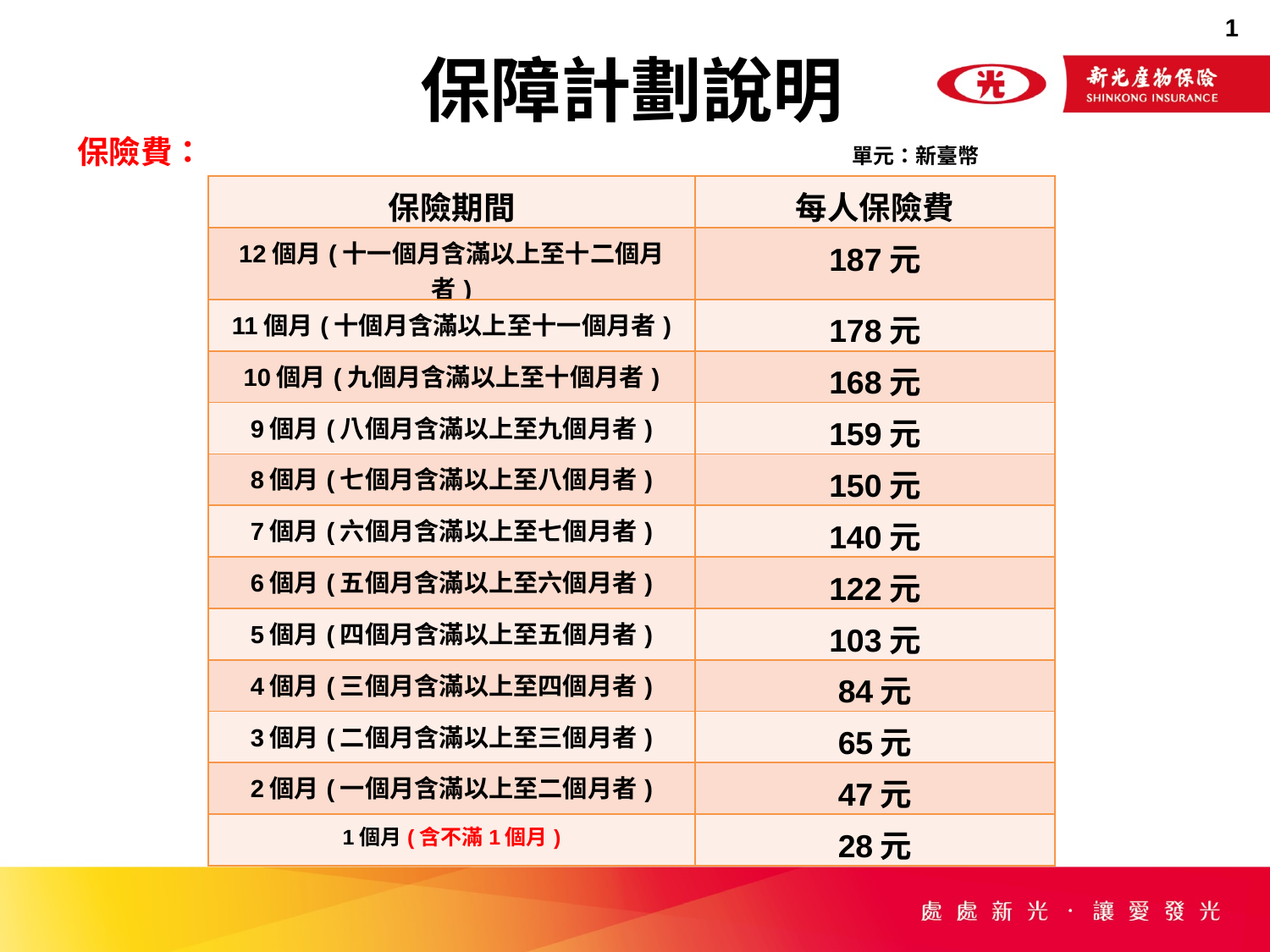

保障計劃說明

保險費：                                                                                          單元：新臺幣

| 保險期間 | 每人保險費 |
| --- | --- |
| 12個月(十一個月含滿以上至十二個月者) | 187元 |
| 11個月(十個月含滿以上至十一個月者) | 178元 |
| 10個月(九個月含滿以上至十個月者) | 168元 |
| 9個月(八個月含滿以上至九個月者) | 159元 |
| 8個月(七個月含滿以上至八個月者) | 150元 |
| 7個月(六個月含滿以上至七個月者) | 140元 |
| 6個月(五個月含滿以上至六個月者) | 122元 |
| 5個月(四個月含滿以上至五個月者) | 103元 |
| 4個月(三個月含滿以上至四個月者) | 84元 |
| 3個月(二個月含滿以上至三個月者) | 65元 |
| 2個月(一個月含滿以上至二個月者) | 47元 |
| 1個月(含不滿1個月) | 28元 |